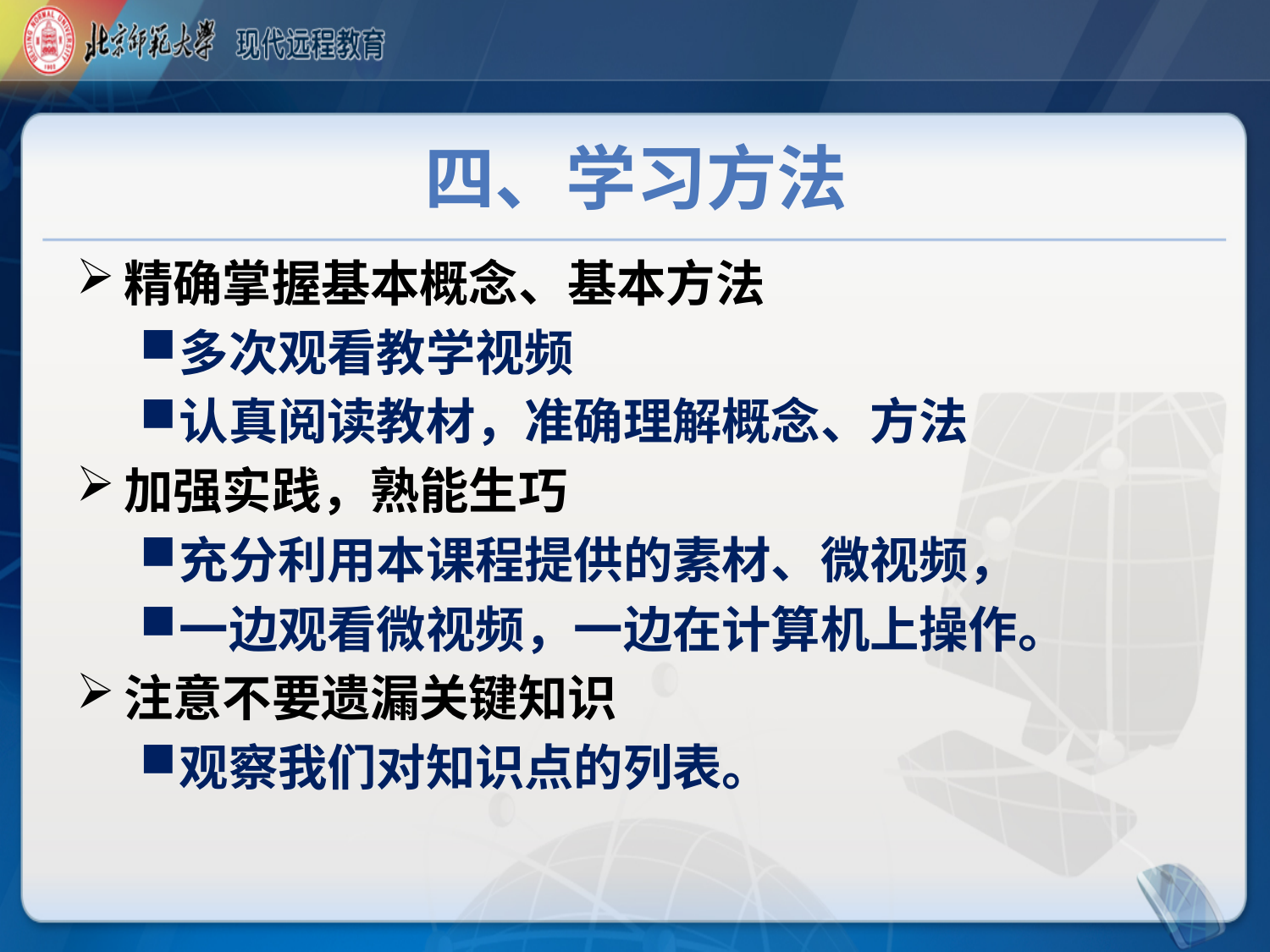

# 四、学习方法
精确掌握基本概念、基本方法
多次观看教学视频
认真阅读教材，准确理解概念、方法
加强实践，熟能生巧
充分利用本课程提供的素材、微视频，
一边观看微视频，一边在计算机上操作。
注意不要遗漏关键知识
观察我们对知识点的列表。